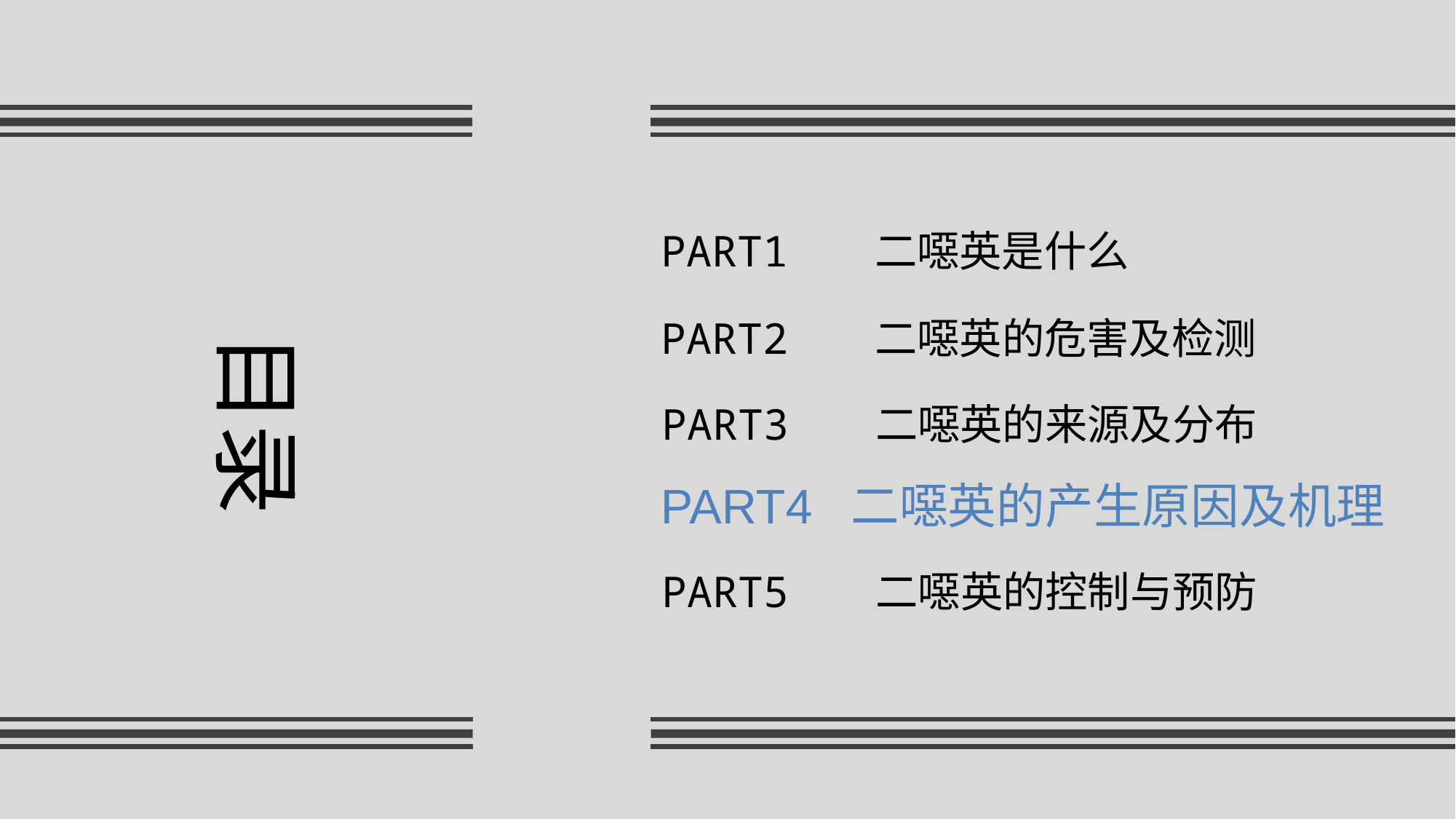

PART1   二噁英是什么
PART2   二噁英的危害及检测
目录
PART3   二噁英的来源及分布

PART4  二噁英的产生原因及机理

PART5   二噁英的控制与预防